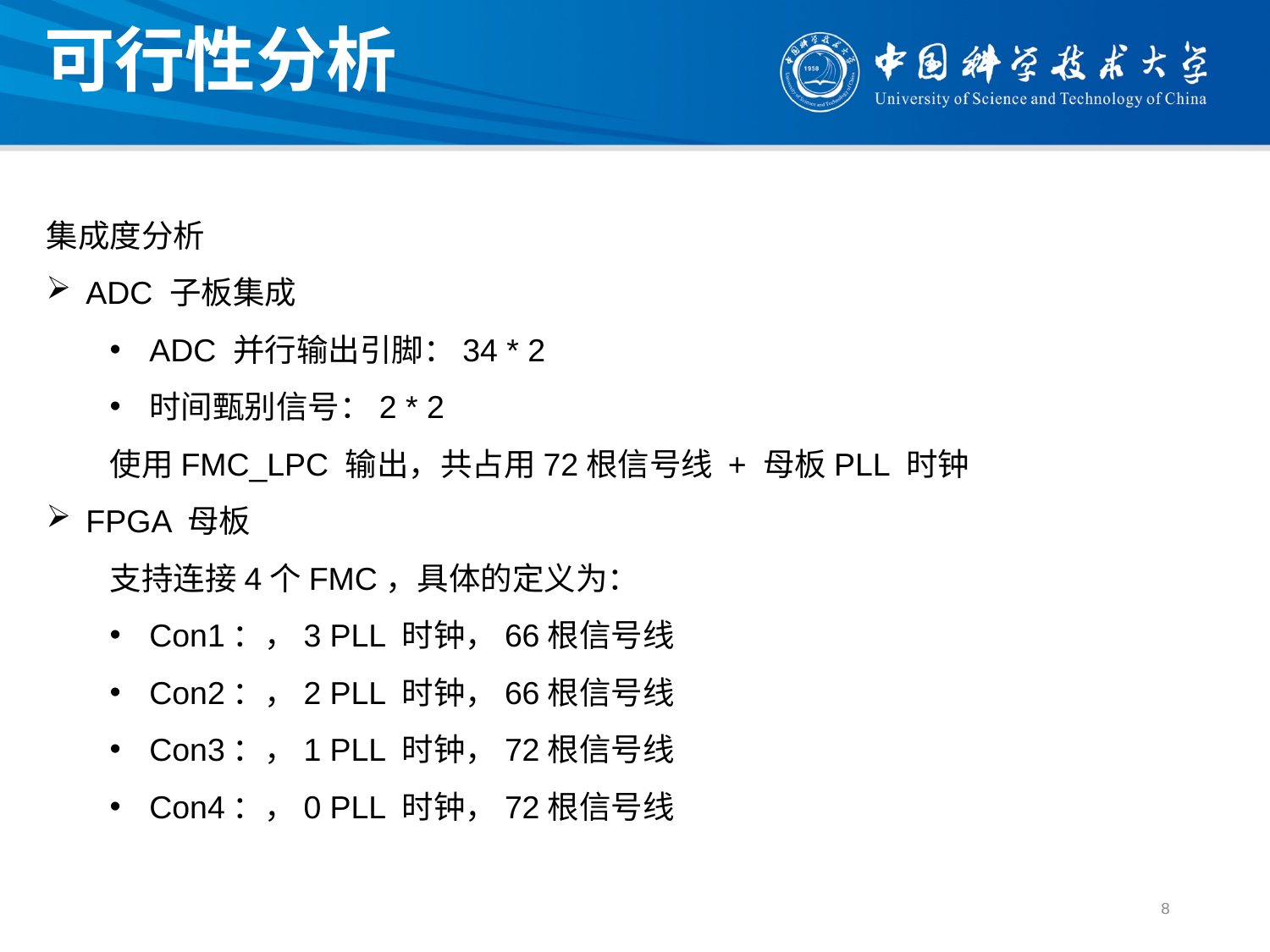

可行性分析
集成度分析
ADC 子板集成
ADC 并行输出引脚：34 * 2
时间甄别信号：2 * 2
使用FMC_LPC 输出，共占用72根信号线 + 母板PLL 时钟
FPGA 母板
支持连接4个FMC，具体的定义为：
Con1：，3 PLL 时钟，66根信号线
Con2：，2 PLL 时钟，66根信号线
Con3：，1 PLL 时钟，72根信号线
Con4：，0 PLL 时钟，72根信号线
8